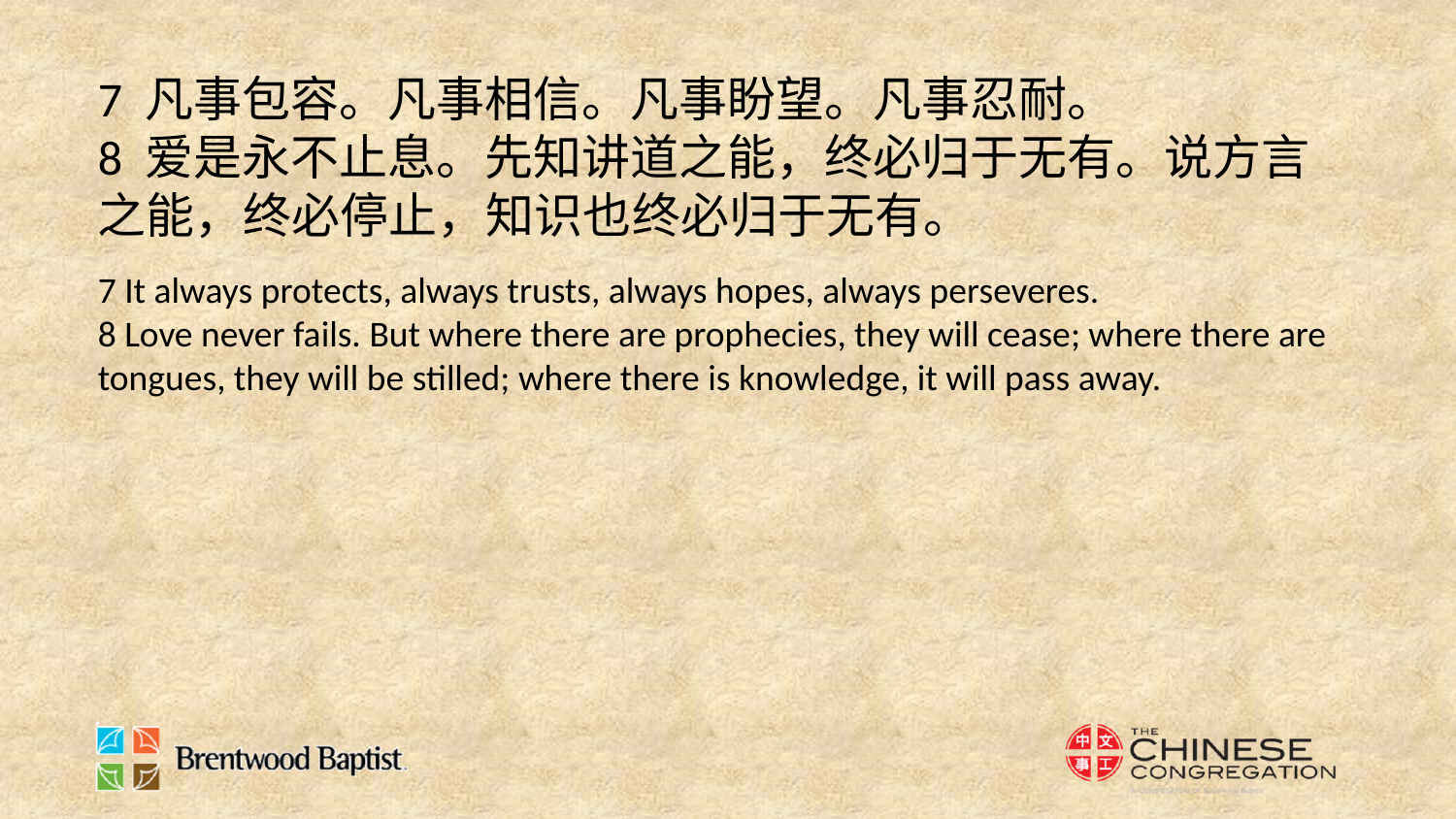

7 凡事包容。凡事相信。凡事盼望。凡事忍耐。
8 爱是永不止息。先知讲道之能，终必归于无有。说方言之能，终必停止，知识也终必归于无有。

7 It always protects, always trusts, always hopes, always perseveres.
8 Love never fails. But where there are prophecies, they will cease; where there are tongues, they will be stilled; where there is knowledge, it will pass away.